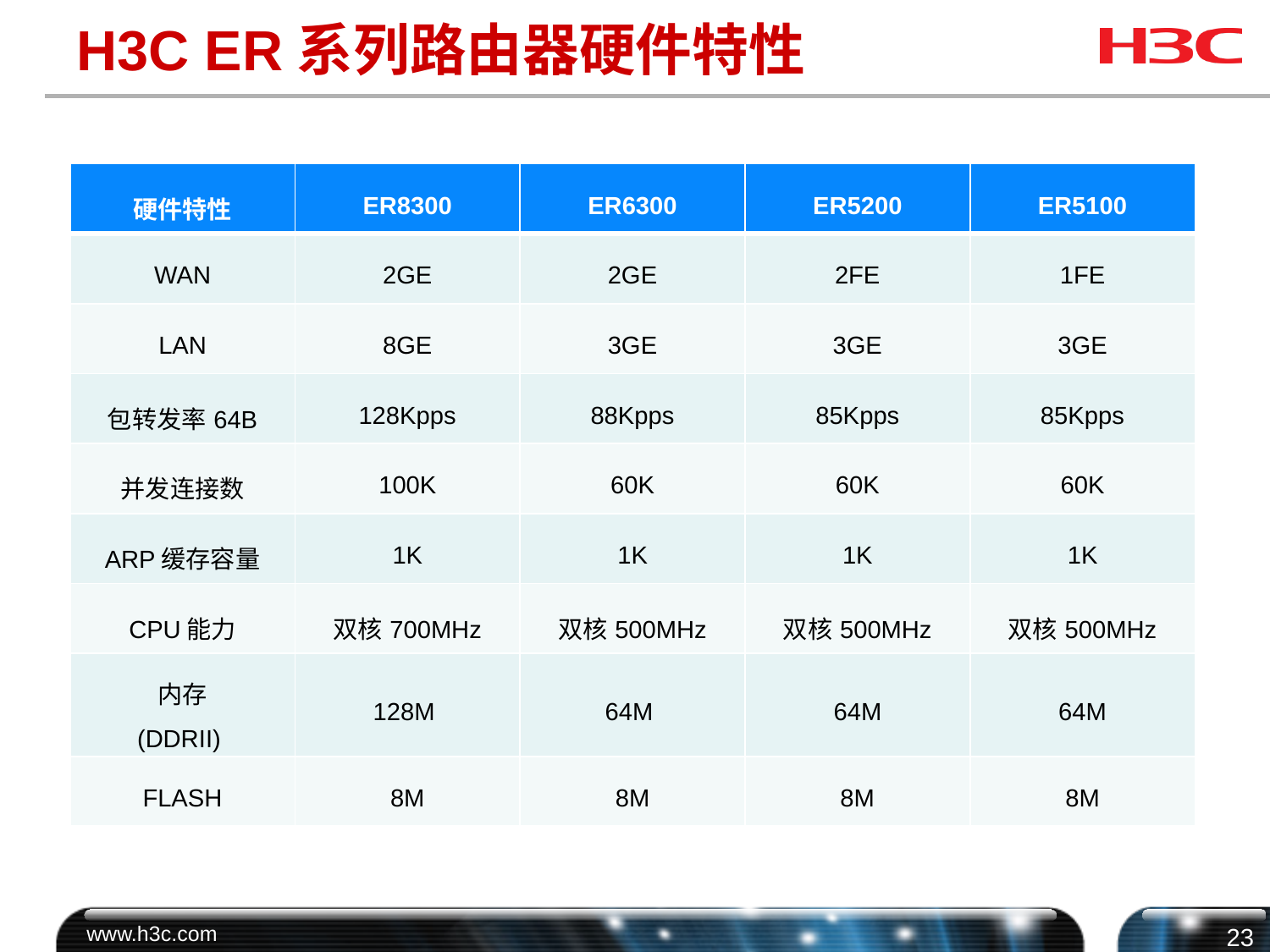

# H3C ER系列路由器硬件特性
| 硬件特性 | ER8300 | ER6300 | ER5200 | ER5100 |
| --- | --- | --- | --- | --- |
| WAN | 2GE | 2GE | 2FE | 1FE |
| LAN | 8GE | 3GE | 3GE | 3GE |
| 包转发率64B | 128Kpps | 88Kpps | 85Kpps | 85Kpps |
| 并发连接数 | 100K | 60K | 60K | 60K |
| ARP缓存容量 | 1K | 1K | 1K | 1K |
| CPU能力 | 双核700MHz | 双核500MHz | 双核500MHz | 双核500MHz |
| 内存 (DDRII) | 128M | 64M | 64M | 64M |
| FLASH | 8M | 8M | 8M | 8M |